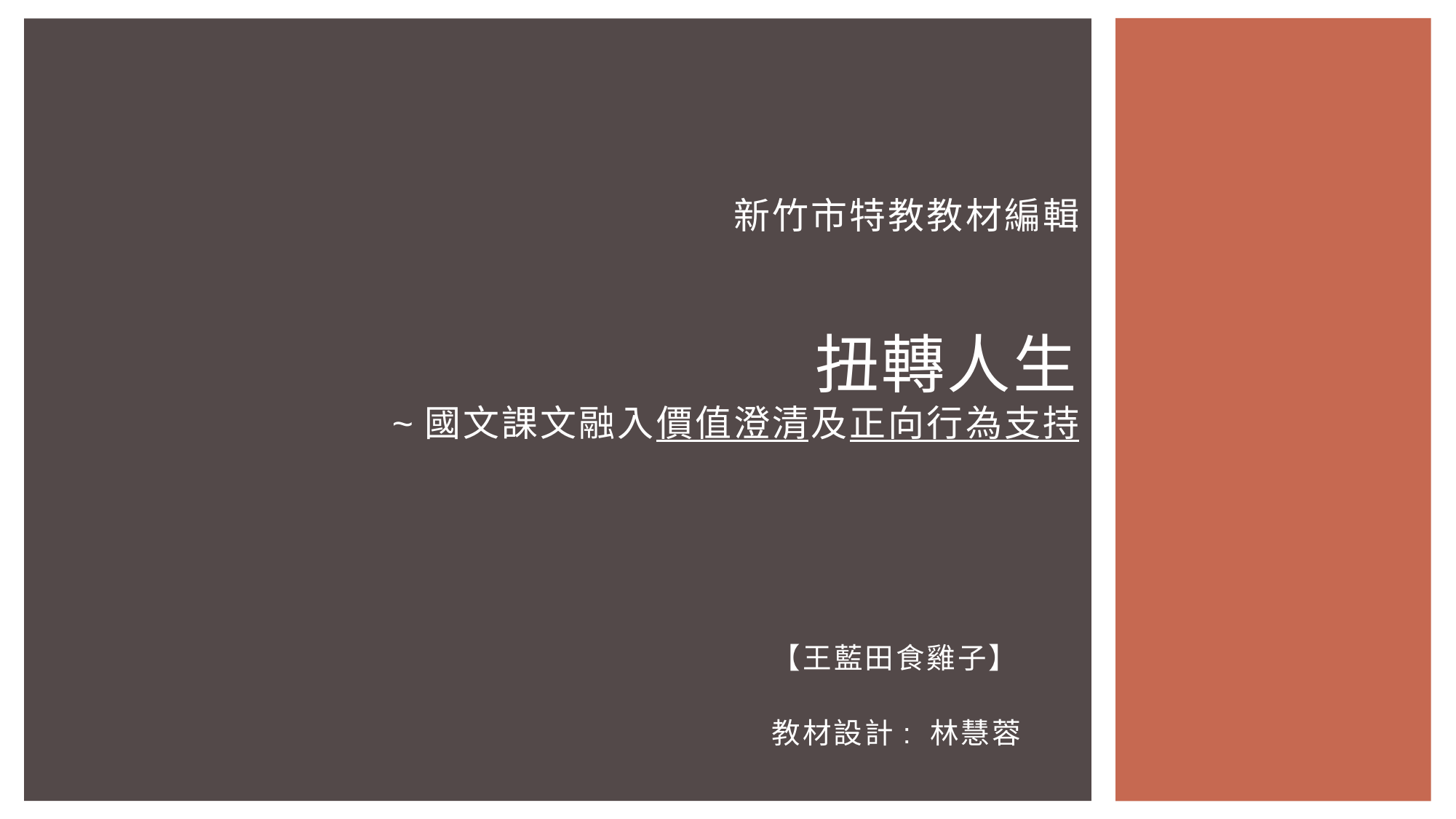

新竹市特教教材編輯

扭轉人生
~國文課文融入價值澄清及正向行為支持
【王藍田食雞子】
教材設計: 林慧蓉